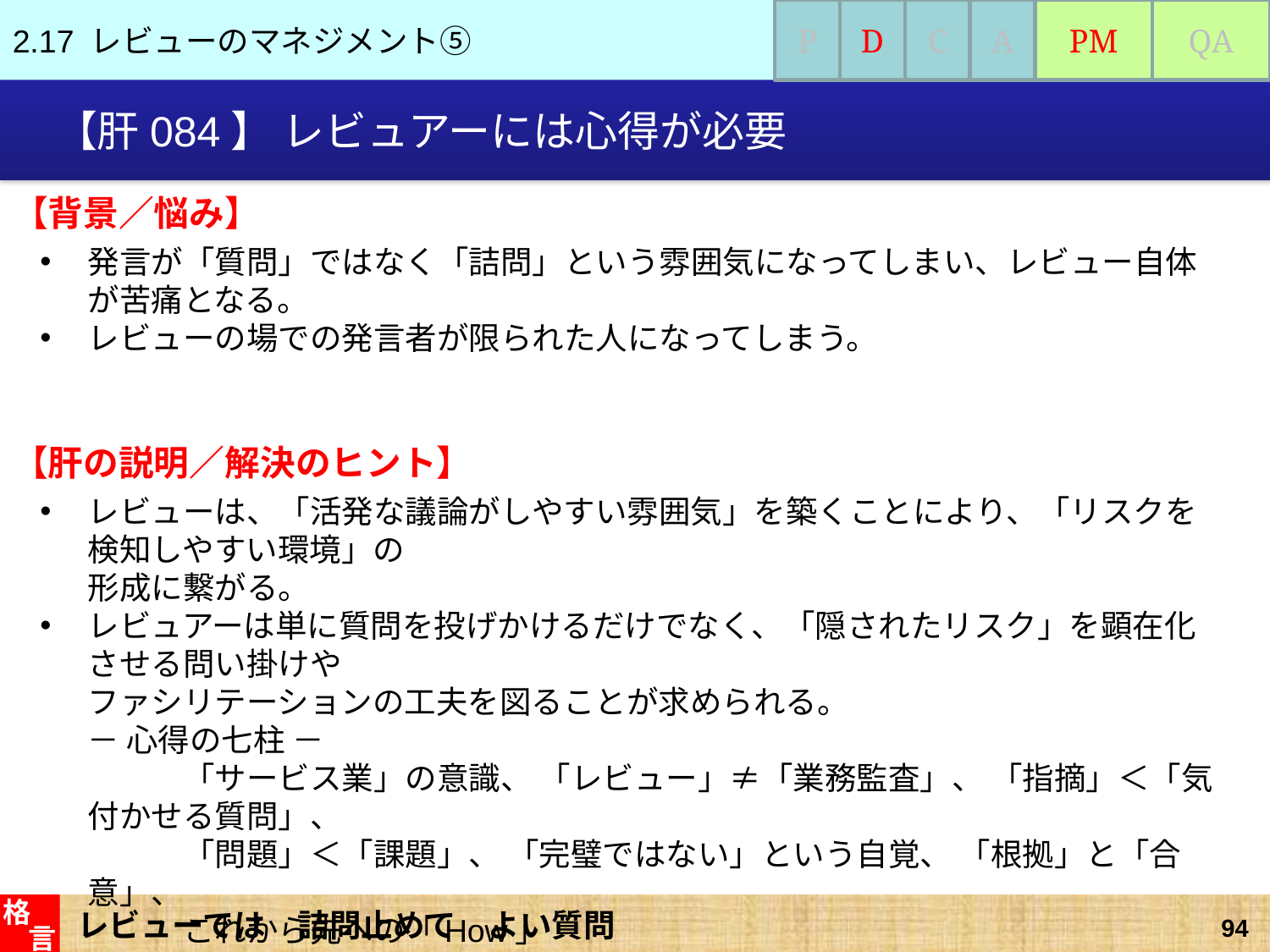

2.17 レビューのマネジメント⑤
P
D
C
A
PM
QA
# 【肝084】 レビュアーには心得が必要
【背景／悩み】
発言が「質問」ではなく「詰問」という雰囲気になってしまい、レビュー自体が苦痛となる。
レビューの場での発言者が限られた人になってしまう。
【肝の説明／解決のヒント】
レビューは、「活発な議論がしやすい雰囲気」を築くことにより、「リスクを検知しやすい環境」の
形成に繋がる。
レビュアーは単に質問を投げかけるだけでなく、「隠されたリスク」を顕在化させる問い掛けや
ファシリテーションの工夫を図ることが求められる。
－ 心得の七柱 －
　　　「サービス業」の意識、 「レビュー」≠「業務監査」、 「指摘」＜「気付かせる質問」、
　　　「問題」＜「課題」、 「完璧ではない」という自覚、 「根拠」と「合意」、
　　　これから先への「How」
レビューでは　詰問止めて　よい質問
格
言
94